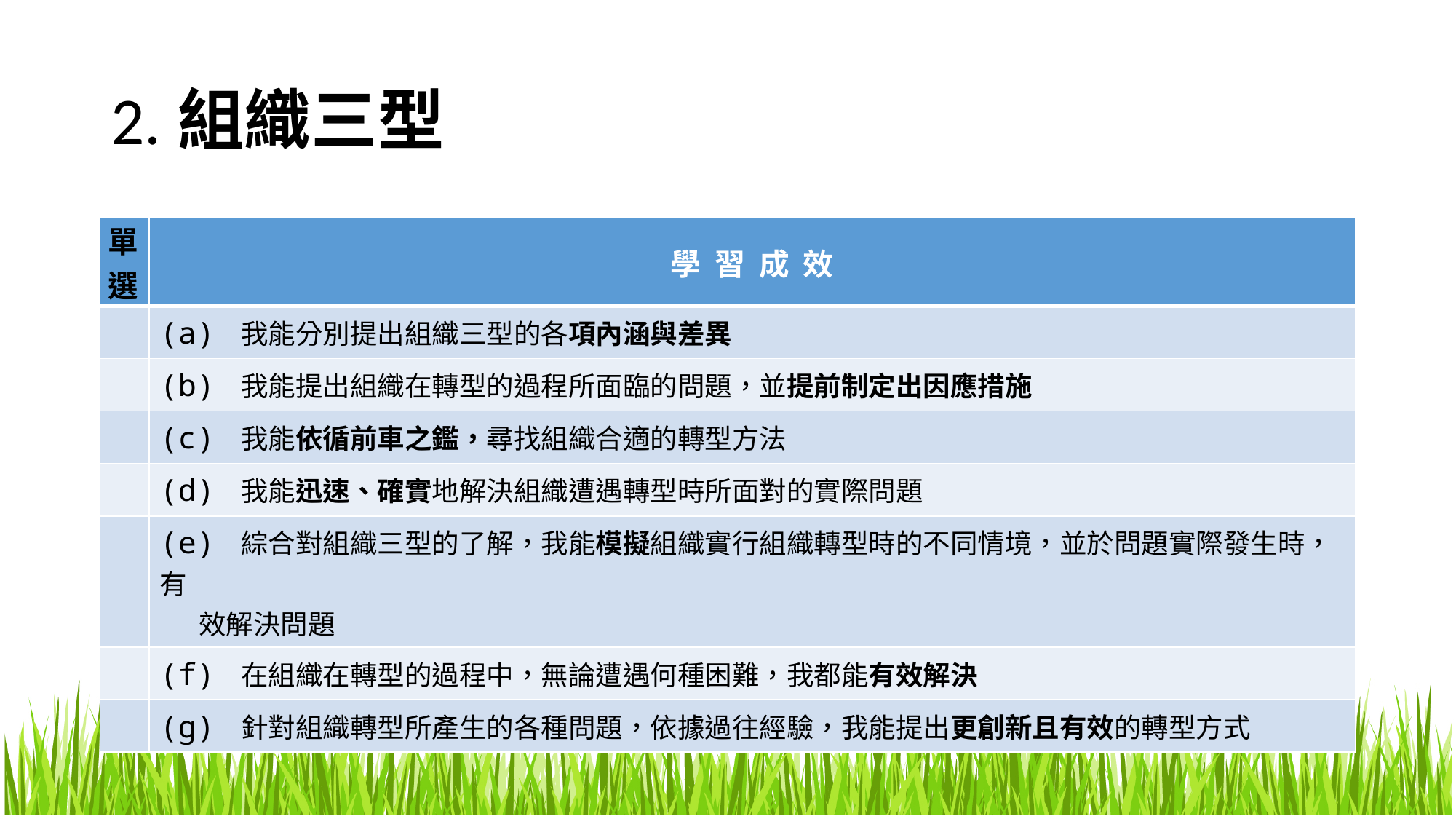

# 2.組織三型
| 單選 | 學 習 成 效 |
| --- | --- |
|  | (a) 我能分別提出組織三型的各項內涵與差異 |
|  | (b) 我能提出組織在轉型的過程所面臨的問題，並提前制定出因應措施 |
|  | (c) 我能依循前車之鑑，尋找組織合適的轉型方法 |
|  | (d) 我能迅速、確實地解決組織遭遇轉型時所面對的實際問題 |
|  | (e) 綜合對組織三型的了解，我能模擬組織實行組織轉型時的不同情境，並於問題實際發生時，有 效解決問題 |
|  | (f) 在組織在轉型的過程中，無論遭遇何種困難，我都能有效解決 |
|  | (g) 針對組織轉型所產生的各種問題，依據過往經驗，我能提出更創新且有效的轉型方式 |